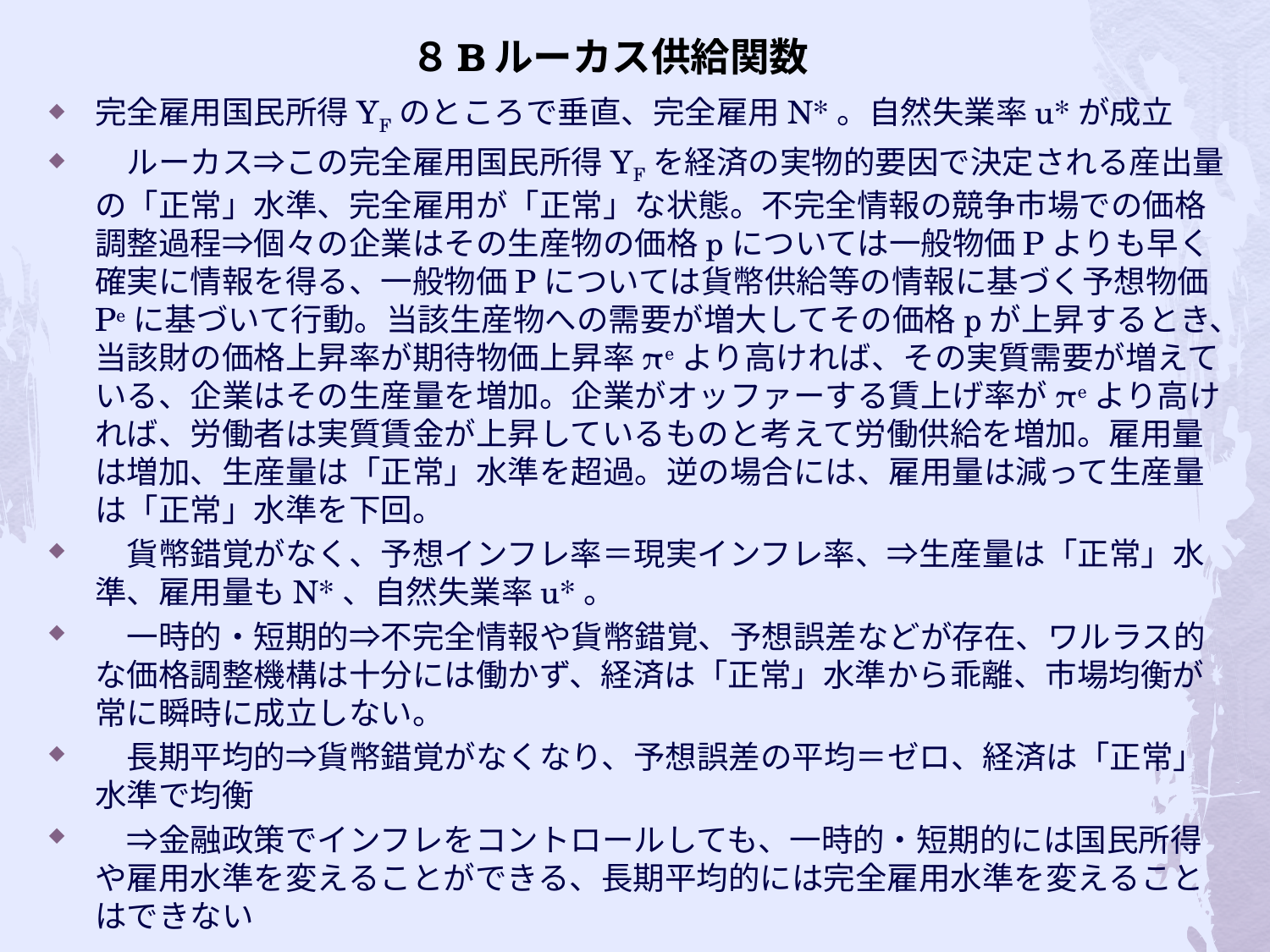

# ８Bルーカス供給関数
完全雇用国民所得YFのところで垂直、完全雇用N*。自然失業率u*が成立
　ルーカス⇒この完全雇用国民所得YFを経済の実物的要因で決定される産出量の「正常」水準、完全雇用が「正常」な状態。不完全情報の競争市場での価格調整過程⇒個々の企業はその生産物の価格pについては一般物価Pよりも早く確実に情報を得る、一般物価Pについては貨幣供給等の情報に基づく予想物価Peに基づいて行動。当該生産物への需要が増大してその価格pが上昇するとき、当該財の価格上昇率が期待物価上昇率πeより高ければ、その実質需要が増えている、企業はその生産量を増加。企業がオッファーする賃上げ率がπeより高ければ、労働者は実質賃金が上昇しているものと考えて労働供給を増加。雇用量は増加、生産量は「正常」水準を超過。逆の場合には、雇用量は減って生産量は「正常」水準を下回。
　貨幣錯覚がなく、予想インフレ率＝現実インフレ率、⇒生産量は「正常」水準、雇用量もN*、自然失業率u*。
　一時的・短期的⇒不完全情報や貨幣錯覚、予想誤差などが存在、ワルラス的な価格調整機構は十分には働かず、経済は「正常」水準から乖離、市場均衡が常に瞬時に成立しない。
　長期平均的⇒貨幣錯覚がなくなり、予想誤差の平均＝ゼロ、経済は「正常」水準で均衡
　⇒金融政策でインフレをコントロールしても、一時的・短期的には国民所得や雇用水準を変えることができる、長期平均的には完全雇用水準を変えることはできない